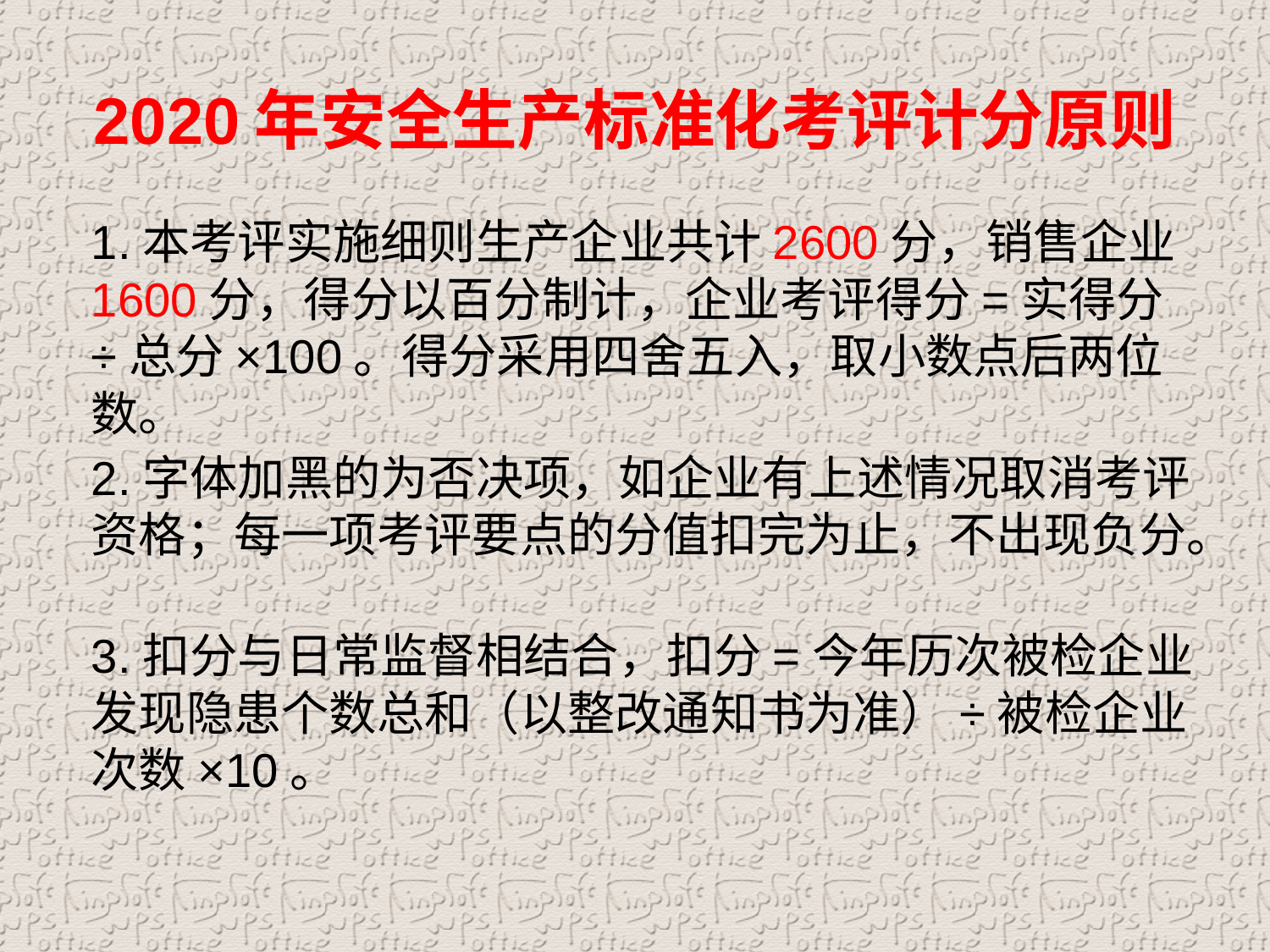

# 2020年安全生产标准化考评计分原则
1.本考评实施细则生产企业共计2600分，销售企业1600分，得分以百分制计，企业考评得分=实得分÷总分×100。得分采用四舍五入，取小数点后两位数。
2.字体加黑的为否决项，如企业有上述情况取消考评资格；每一项考评要点的分值扣完为止，不出现负分。
3.扣分与日常监督相结合，扣分=今年历次被检企业发现隐患个数总和（以整改通知书为准）÷被检企业次数×10。